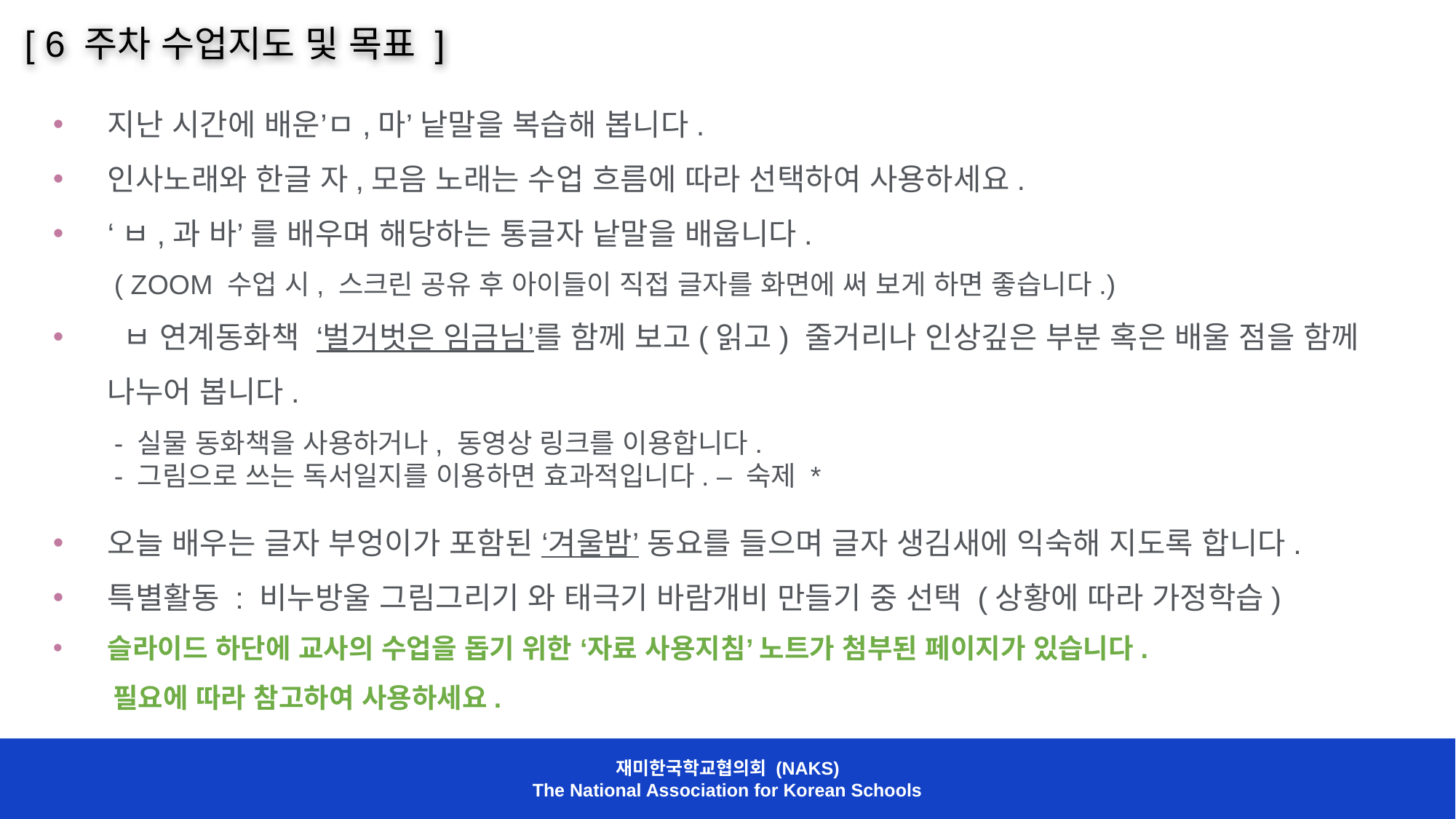

[ 6 주차 수업지도 및 목표 ]

지난 시간에 배운’ㅁ,마’ 낱말을 복습해 봅니다.
인사노래와 한글 자,모음 노래는 수업 흐름에 따라 선택하여 사용하세요.
‘ㅂ,과 바’ 를 배우며 해당하는 통글자 낱말을 배웁니다.
        ( ZOOM 수업 시, 스크린 공유 후 아이들이 직접 글자를 화면에 써 보게 하면 좋습니다.)
 ㅂ 연계동화책  ‘벌거벗은 임금님’를 함께 보고(읽고) 줄거리나 인상깊은 부분 혹은 배울 점을 함께 나누어 봅니다.
        - 실물 동화책을 사용하거나, 동영상 링크를 이용합니다.
        - 그림으로 쓰는 독서일지를 이용하면 효과적입니다. – 숙제 *

오늘 배우는 글자 부엉이가 포함된 ‘겨울밤’ 동요를 들으며 글자 생김새에 익숙해 지도록 합니다.
특별활동 : 비누방울 그림그리기 와 태극기 바람개비 만들기 중 선택 (상황에 따라 가정학습)
슬라이드 하단에 교사의 수업을 돕기 위한 ‘자료 사용지침’ 노트가 첨부된 페이지가 있습니다.
       필요에 따라 참고하여 사용하세요.
재미한국학교협의회 (NAKS)
The National Association for Korean Schools